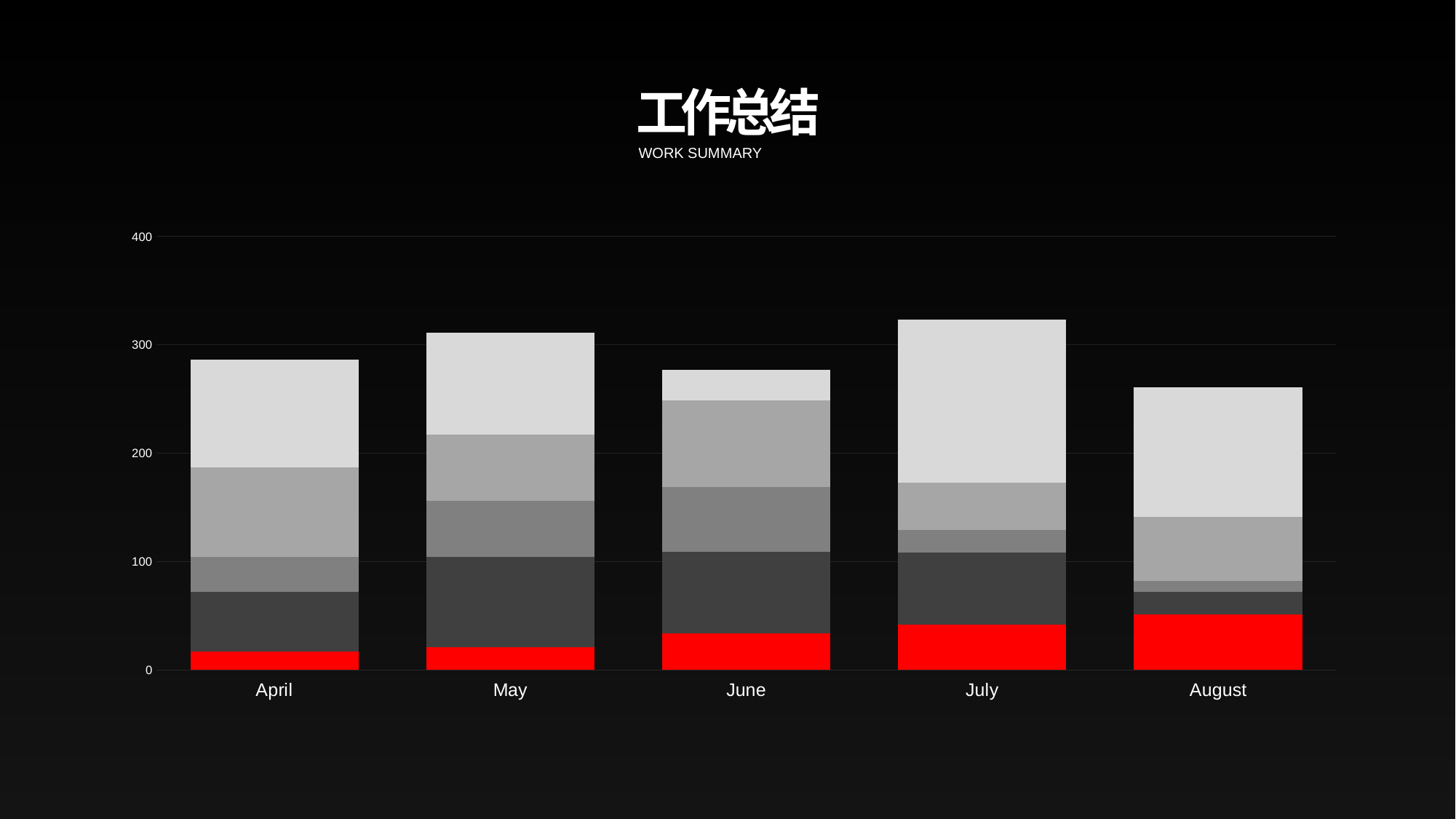

工
作
总
结
WORK SUMMARY

### Chart:

| Category | Region 1 | Region 2 | Untitled 1 | Untitled 2 | Untitled 3 |  |  |  |
|---|---|---|---|---|---|---|---|---|
| April | 17.0 | 55.0 | 32.0 | 83.0 | 99.0 | None | None | None |
| May | 21.0 | 83.0 | 52.0 | 61.0 | 94.0 | None | None | None |
| June | 34.0 | 75.0 | 60.0 | 80.0 | 28.0 | None | None | None |
| July | 42.0 | 66.0 | 21.0 | 44.0 | 150.0 | None | None | None |
| August | 51.0 | 21.0 | 10.0 | 59.0 | 120.0 | None | None | None |